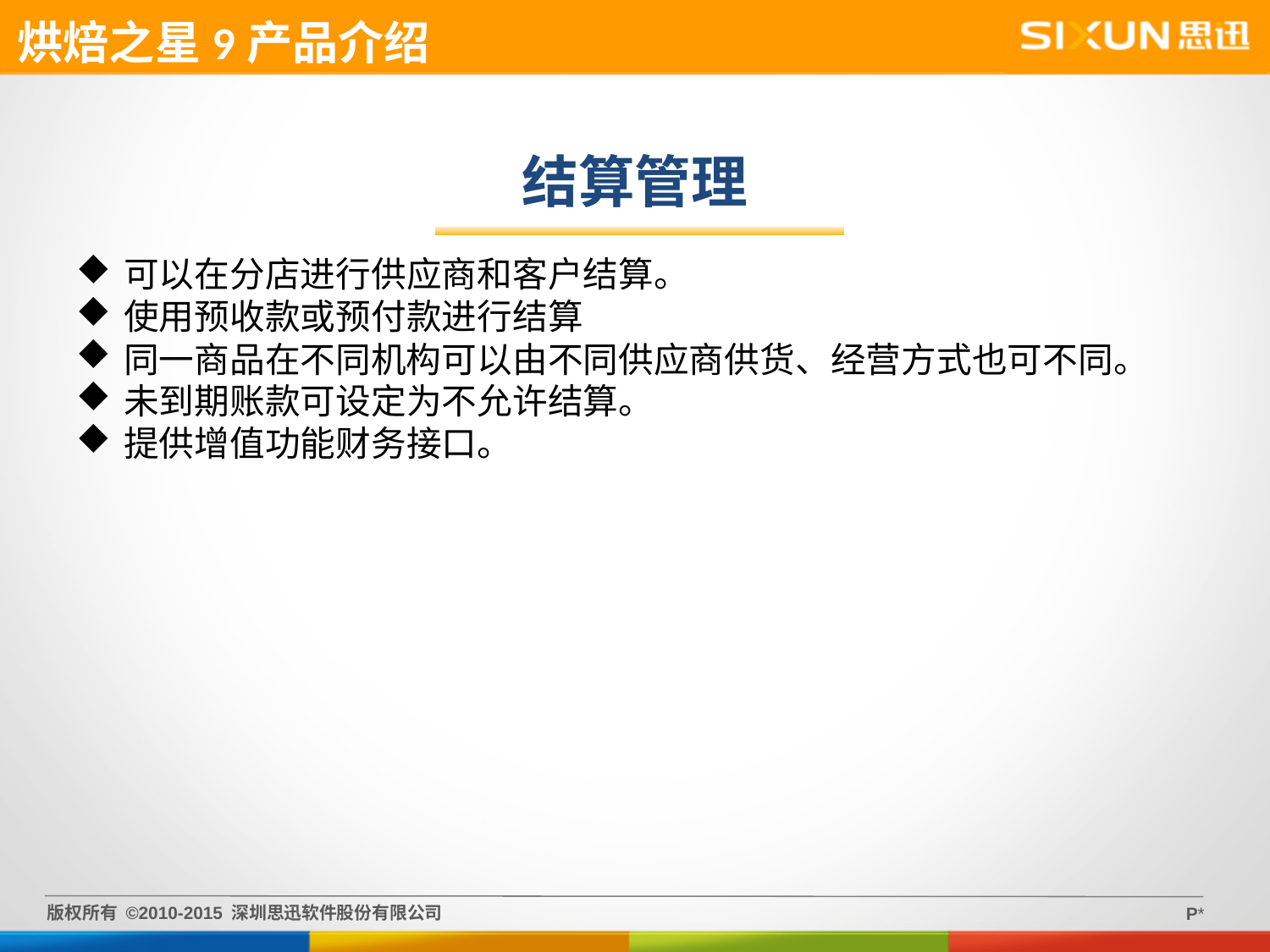

烘焙之星9产品介绍
结算管理

可以在分店进行供应商和客户结算。
使用预收款或预付款进行结算
同一商品在不同机构可以由不同供应商供货、经营方式也可不同。
未到期账款可设定为不允许结算。
提供增值功能财务接口。
版权所有 ©2010-2015 深圳思迅软件股份有限公司

P*